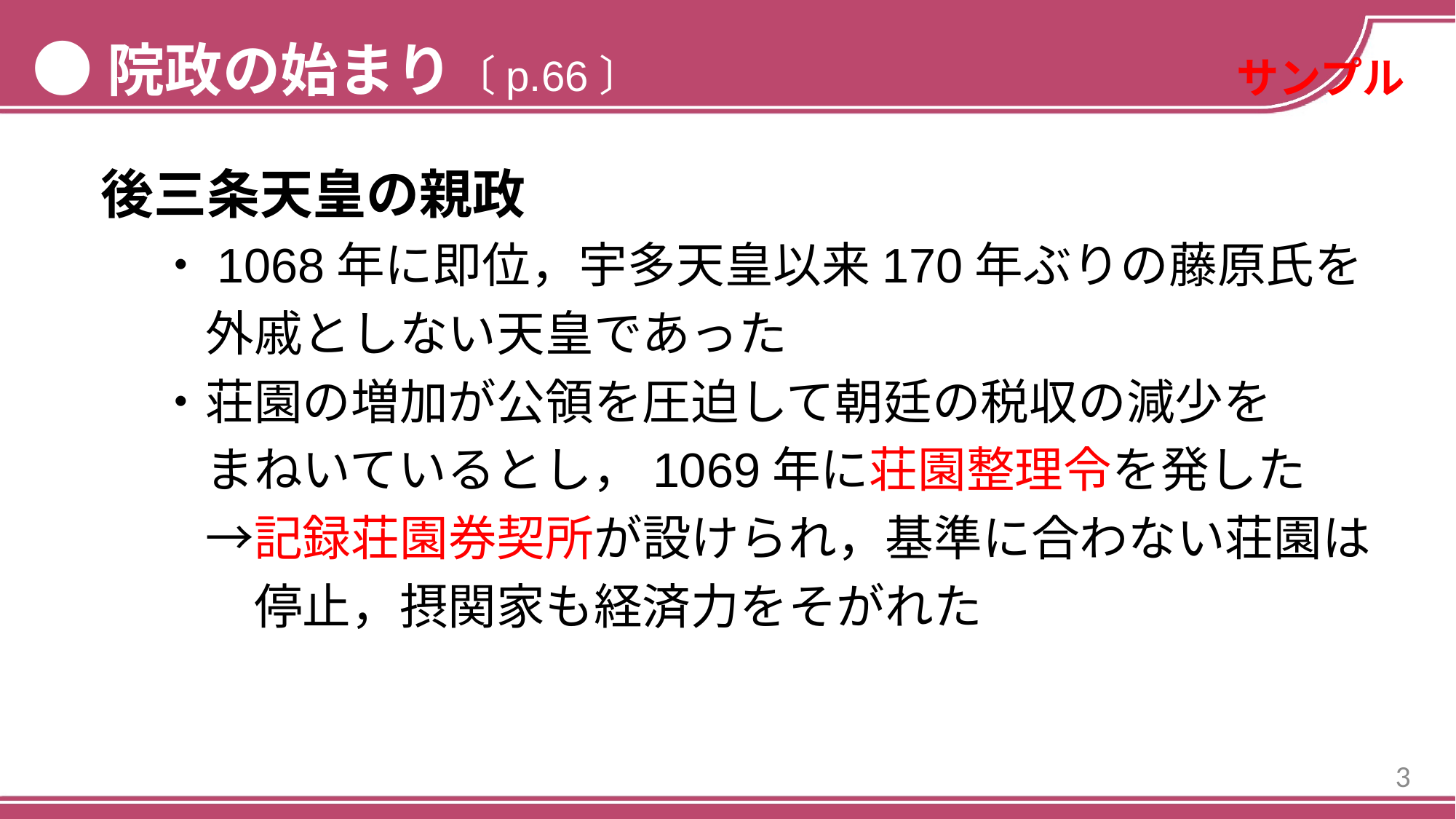

サンプル
●院政の始まり〔p.66〕
後三条天皇の親政
・1068年に即位，宇多天皇以来170年ぶりの藤原氏を
　外戚としない天皇であった
・荘園の増加が公領を圧迫して朝廷の税収の減少を
　まねいているとし，1069年に荘園整理令を発した
　→記録荘園券契所が設けられ，基準に合わない荘園は
　　停止，摂関家も経済力をそがれた